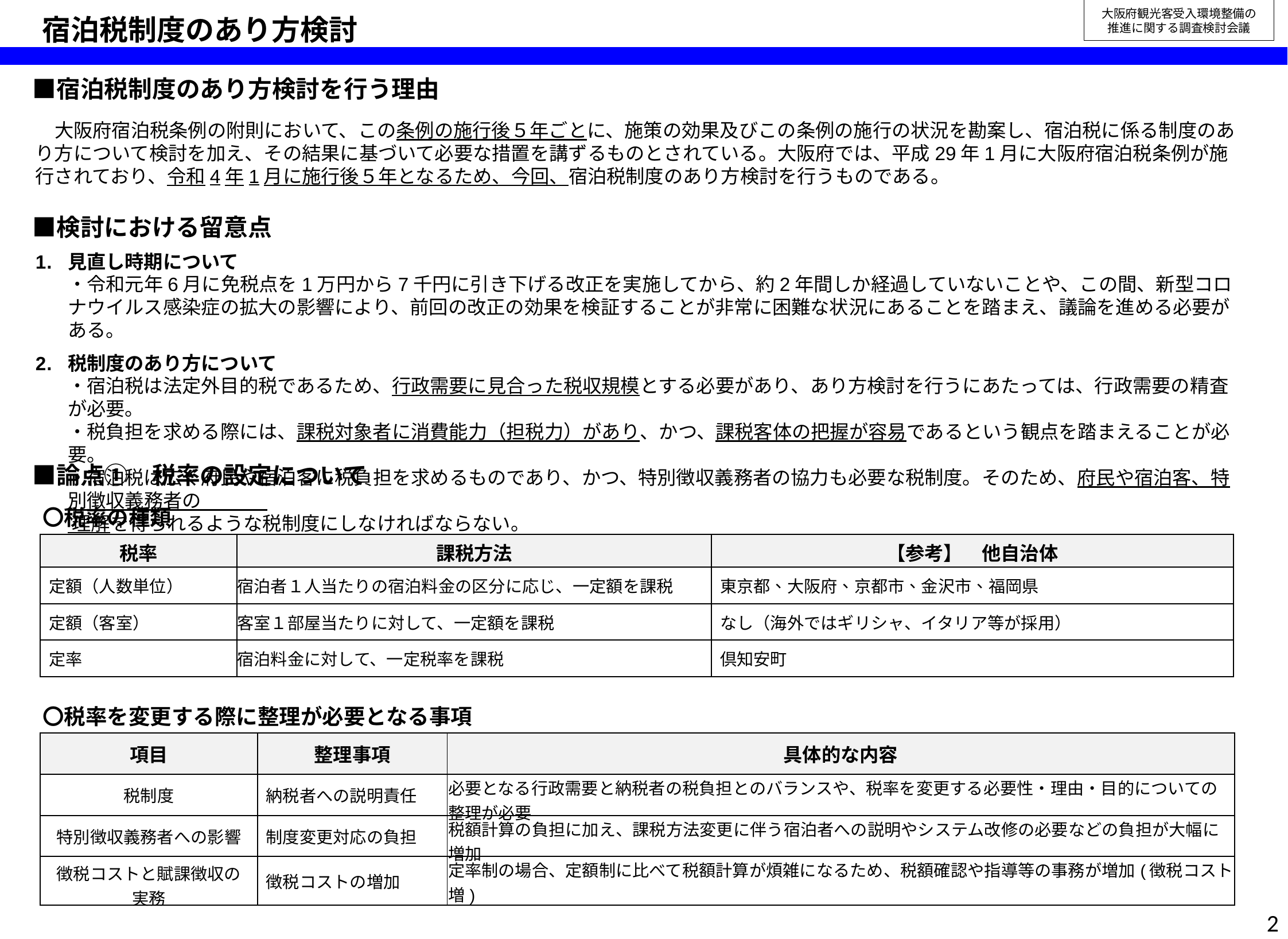

大阪府観光客受入環境整備の
推進に関する調査検討会議
宿泊税制度のあり方検討
　■宿泊税制度のあり方検討を行う理由
　大阪府宿泊税条例の附則において、この条例の施行後５年ごとに、施策の効果及びこの条例の施行の状況を勘案し、宿泊税に係る制度のあり方について検討を加え、その結果に基づいて必要な措置を講ずるものとされている。大阪府では、平成29年1月に大阪府宿泊税条例が施行されており、令和4年1月に施行後５年となるため、今回、宿泊税制度のあり方検討を行うものである。
　■検討における留意点
見直し時期について
・令和元年6月に免税点を1万円から7千円に引き下げる改正を実施してから、約2年間しか経過していないことや、この間、新型コロナウイルス感染症の拡大の影響により、前回の改正の効果を検証することが非常に困難な状況にあることを踏まえ、議論を進める必要がある。
税制度のあり方について
・宿泊税は法定外目的税であるため、行政需要に見合った税収規模とする必要があり、あり方検討を行うにあたっては、行政需要の精査が必要。
・税負担を求める際には、課税対象者に消費能力（担税力）があり、かつ、課税客体の把握が容易であるという観点を踏まえることが必要。
・宿泊税は広く府民や宿泊客に税負担を求めるものであり、かつ、特別徴収義務者の協力も必要な税制度。そのため、府民や宿泊客、特別徴収義務者の　　　
 理解を得られるような税制度にしなければならない。
　■論点①　税率の設定について
　〇税率の種類
| 税率 | 課税方法 | 【参考】　他自治体 |
| --- | --- | --- |
| 定額（人数単位） | 宿泊者１人当たりの宿泊料金の区分に応じ、一定額を課税 | 東京都、大阪府、京都市、金沢市、福岡県 |
| 定額（客室） | 客室１部屋当たりに対して、一定額を課税 | なし（海外ではギリシャ、イタリア等が採用） |
| 定率 | 宿泊料金に対して、一定税率を課税 | 倶知安町 |
　〇税率を変更する際に整理が必要となる事項
| 項目 | 整理事項 | 具体的な内容 |
| --- | --- | --- |
| 税制度 | 納税者への説明責任 | 必要となる行政需要と納税者の税負担とのバランスや、税率を変更する必要性・理由・目的についての整理が必要 |
| 特別徴収義務者への影響 | 制度変更対応の負担 | 税額計算の負担に加え、課税方法変更に伴う宿泊者への説明やシステム改修の必要などの負担が大幅に増加 |
| 徴税コストと賦課徴収の実務 | 徴税コストの増加 | 定率制の場合、定額制に比べて税額計算が煩雑になるため、税額確認や指導等の事務が増加(徴税コスト増) |
2